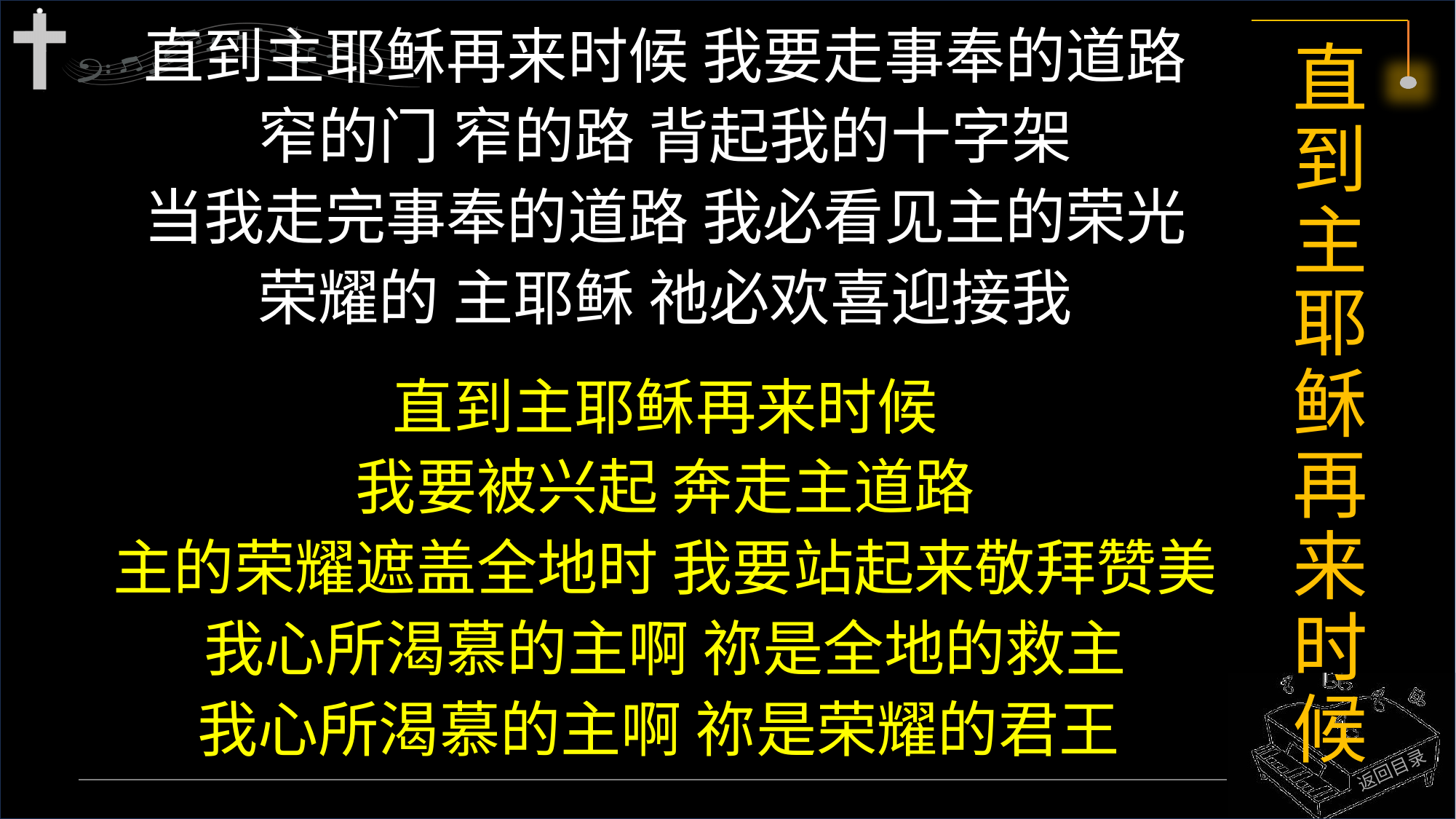

直到主耶稣再来时候 我要走事奉的道路
窄的门 窄的路 背起我的十字架
当我走完事奉的道路 我必看见主的荣光
荣耀的 主耶稣 祂必欢喜迎接我

直到主耶稣再来时候
我要被兴起 奔走主道路
主的荣耀遮盖全地时 我要站起来敬拜赞美
我心所渴慕的主啊 祢是全地的救主
我心所渴慕的主啊 祢是荣耀的君王
# 直到主耶稣再来时候